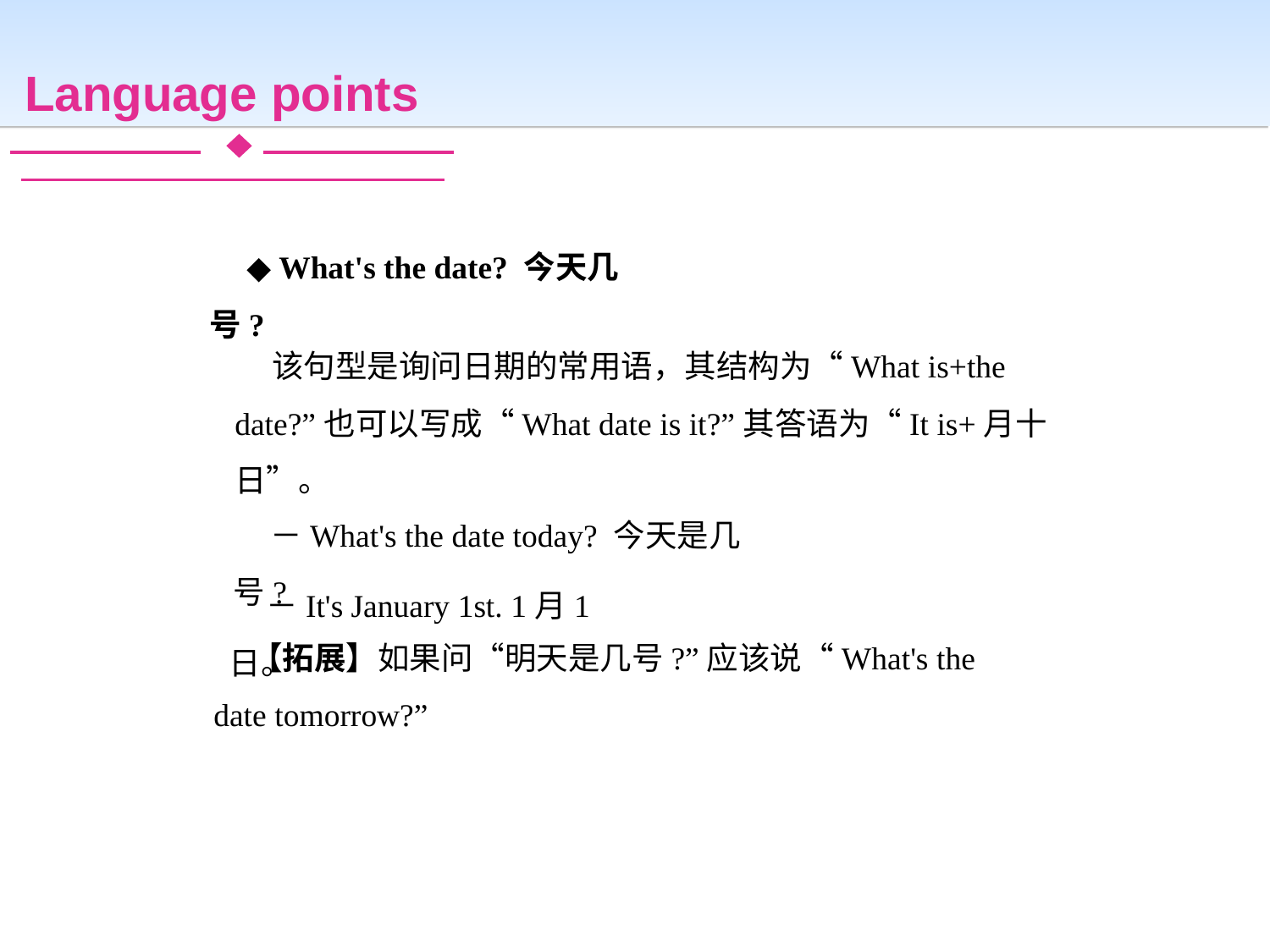

Language points

◆ What's the date? 今天几号?
该句型是询问日期的常用语，其结构为“What is+the date?”也可以写成“What date is it?”其答语为“It is+月十日”。
－What's the date today? 今天是几号?
－It's January 1st. 1月1日。

【拓展】如果问“明天是几号?”应该说“What's the date tomorrow?”